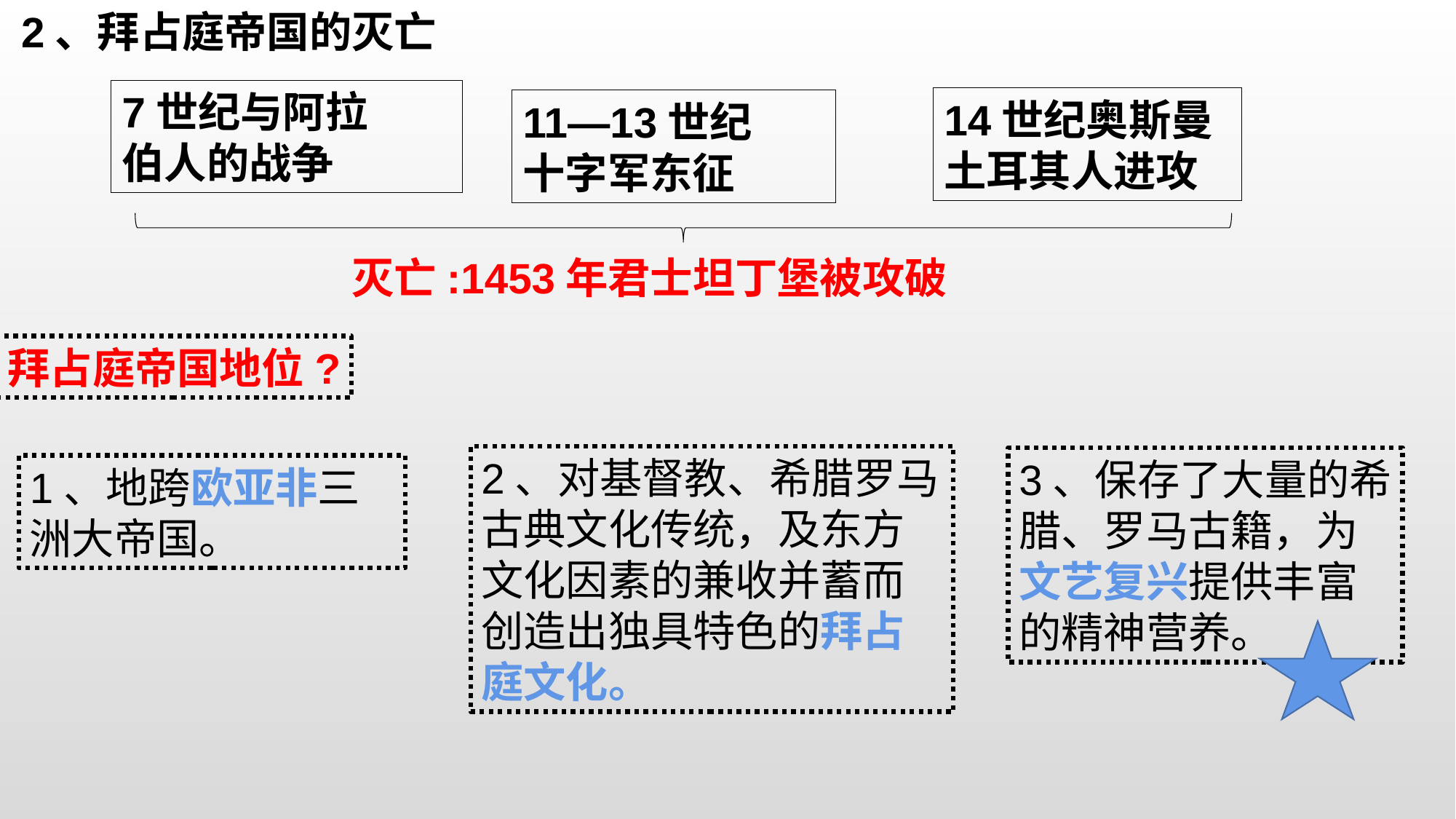

2、拜占庭帝国的灭亡

7世纪与阿拉
伯人的战争
14世纪奥斯曼土耳其人进攻
11—13世纪
十字军东征
灭亡:1453年君士坦丁堡被攻破

拜占庭帝国地位?
2、对基督教、希腊罗马古典文化传统，及东方文化因素的兼收并蓄而创造出独具特色的拜占庭文化。
3、保存了大量的希
腊、罗马古籍，为
文艺复兴提供丰富
的精神营养。
1、地跨欧亚非三洲大帝国。